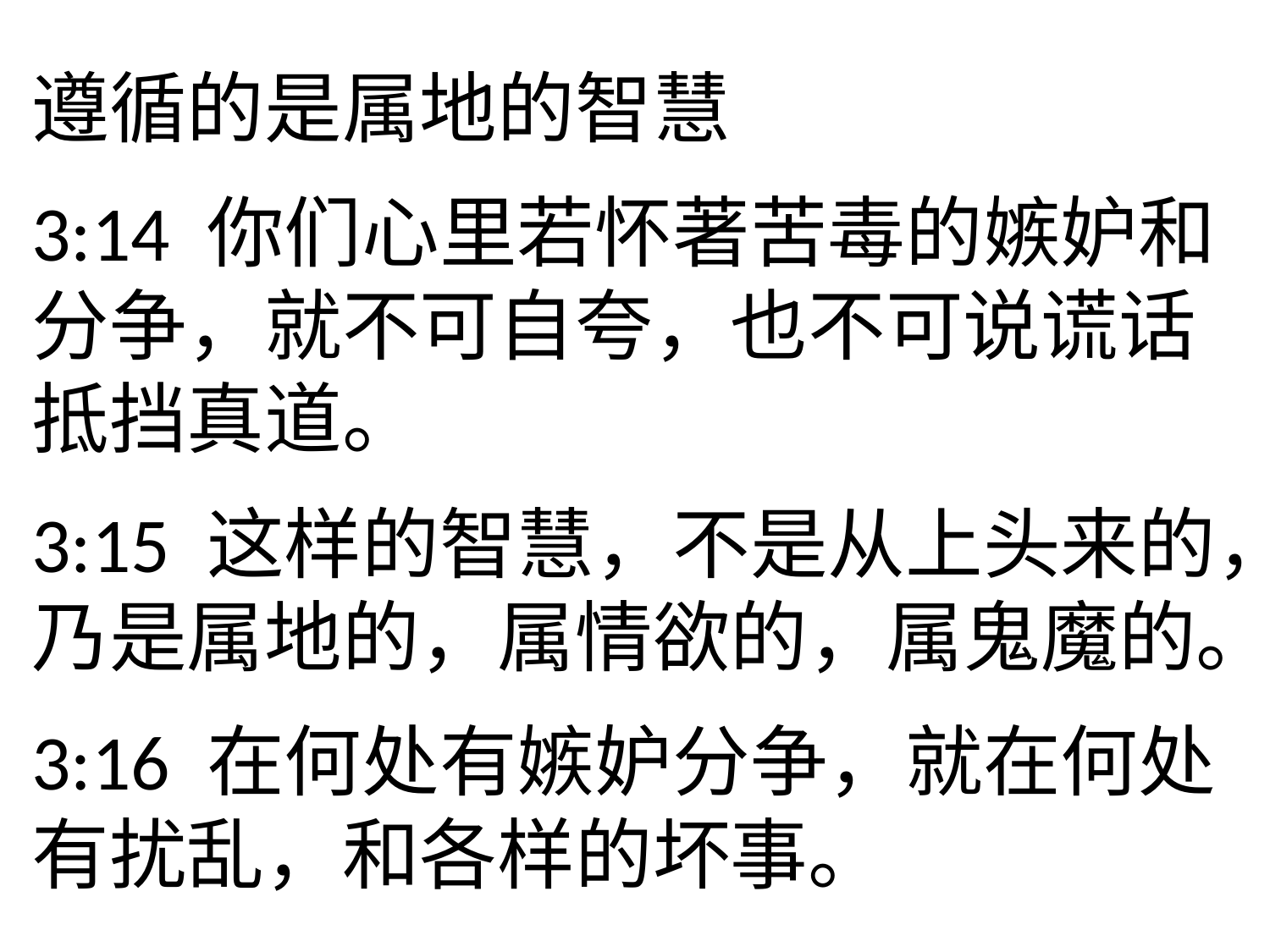

遵循的是属地的智慧
3:14 你们心里若怀著苦毒的嫉妒和分争，就不可自夸，也不可说谎话抵挡真道。
3:15 这样的智慧，不是从上头来的，乃是属地的，属情欲的，属鬼魔的。
3:16 在何处有嫉妒分争，就在何处有扰乱，和各样的坏事。